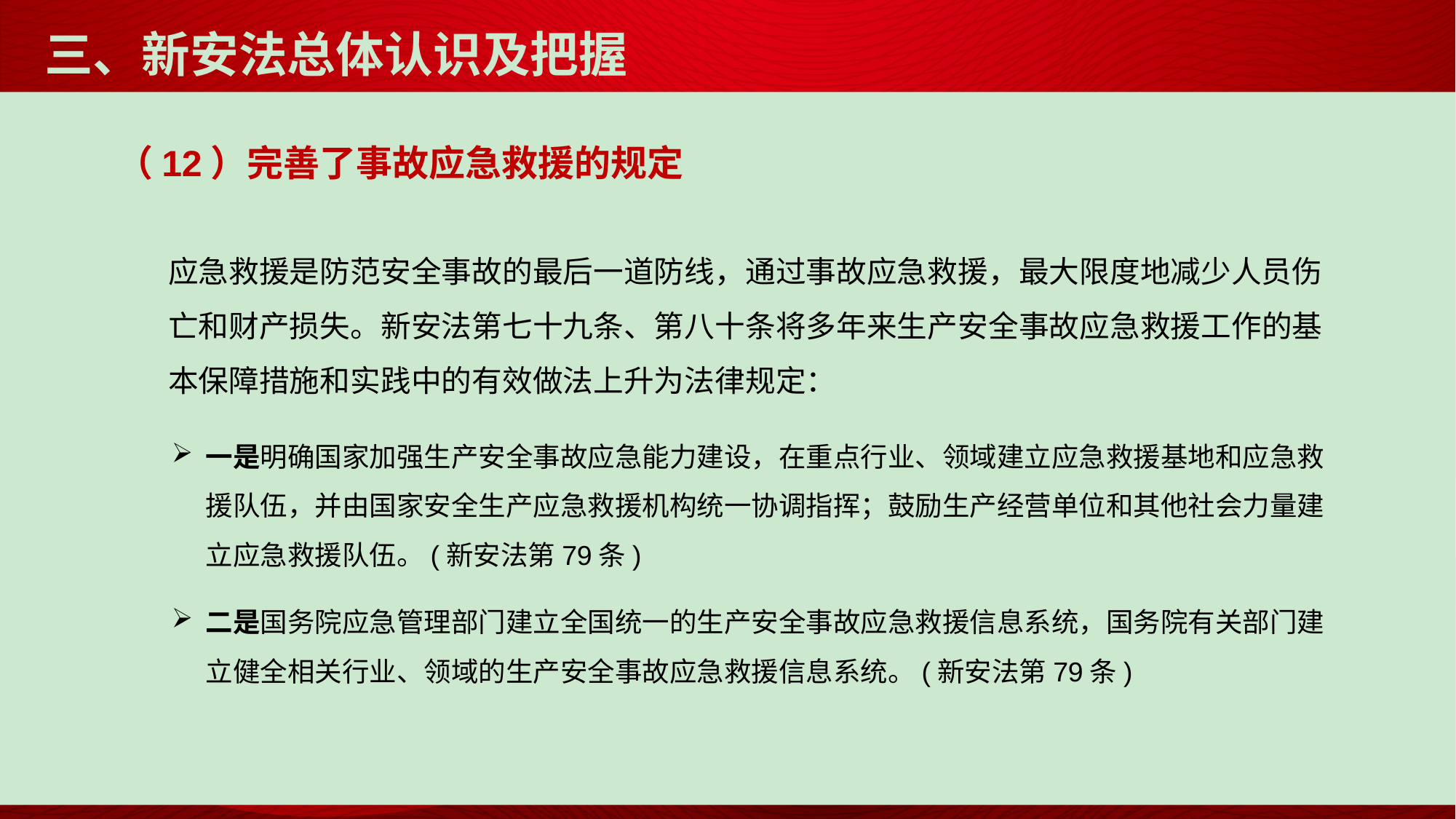

# 三、新安法总体认识及把握
（12）完善了事故应急救援的规定
应急救援是防范安全事故的最后一道防线，通过事故应急救援，最大限度地减少人员伤亡和财产损失。新安法第七十九条、第八十条将多年来生产安全事故应急救援工作的基本保障措施和实践中的有效做法上升为法律规定：
一是明确国家加强生产安全事故应急能力建设，在重点行业、领域建立应急救援基地和应急救援队伍，并由国家安全生产应急救援机构统一协调指挥；鼓励生产经营单位和其他社会力量建立应急救援队伍。(新安法第79条)
二是国务院应急管理部门建立全国统一的生产安全事故应急救援信息系统，国务院有关部门建立健全相关行业、领域的生产安全事故应急救援信息系统。(新安法第79条)